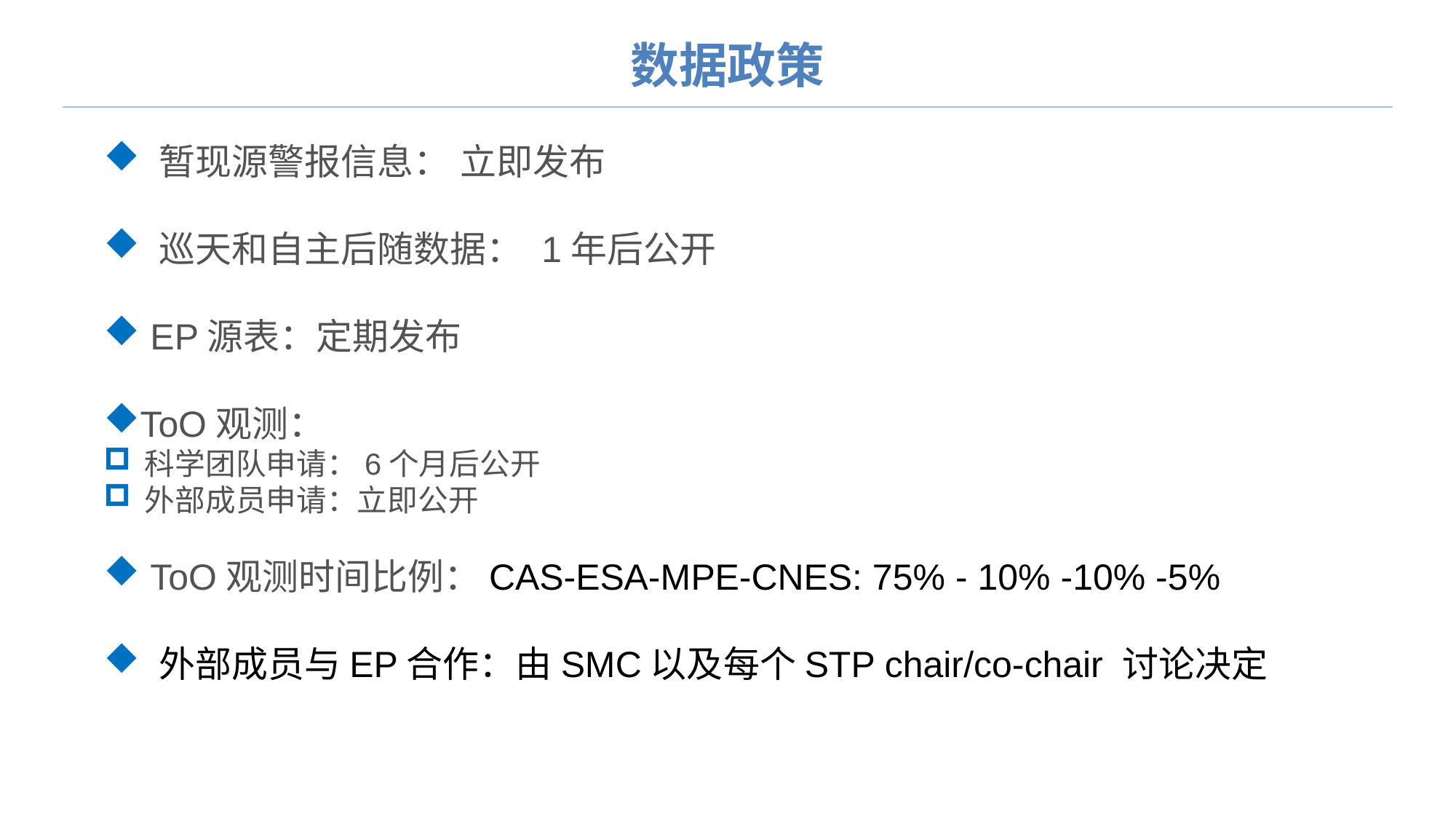

# 数据政策
 暂现源警报信息： 立即发布

 巡天和自主后随数据： 1年后公开

 EP源表：定期发布

ToO观测：
科学团队申请：6个月后公开
外部成员申请：立即公开

 ToO观测时间比例：CAS-ESA-MPE-CNES: 75% - 10% -10% -5%

 外部成员与EP合作：由SMC以及每个STP chair/co-chair 讨论决定